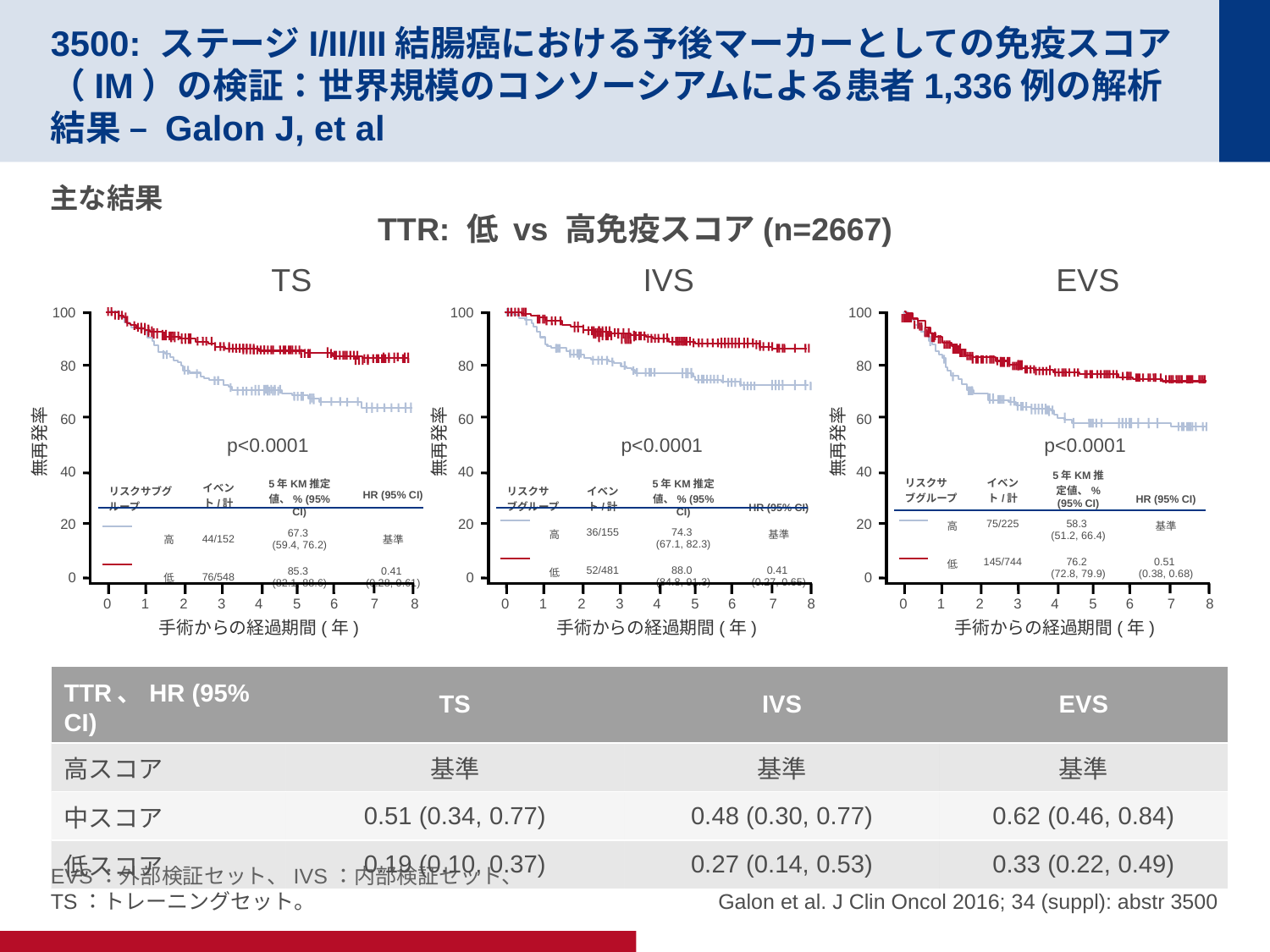

# 3500: ステージI/II/III結腸癌における予後マーカーとしての免疫スコア（IM）の検証：世界規模のコンソーシアムによる患者1,336例の解析結果 – Galon J, et al
主な結果

TTR: 低 vs 高免疫スコア(n=2667)
TS
p<0.0001
IVS
EVS
100

80
60
無再発率
40
20
0
0
1
2
3
4
5
6
7
8
手術からの経過期間(年)
100

80
60
無再発率
40
20
0
0
1
2
3
4
5
6
7
8
手術からの経過期間(年)
100

80
60
無再発率
40
20
0
0
1
2
3
4
5
6
7
8
手術からの経過期間(年)

p<0.0001
p<0.0001
| リスクサブグループ | イベント/計 | 5年KM推定値、% (95% CI) | HR (95% CI) |
| --- | --- | --- | --- |
| 高 | 75/225 | 58.3 (51.2, 66.4) | 基準 |
| 低 | 145/744 | 76.2 (72.8, 79.9) | 0.51 (0.38, 0.68) |
| リスクサブグループ | イベント/計 | 5年KM推定値、% (95% CI) | HR (95% CI) |
| --- | --- | --- | --- |
| 高 | 44/152 | 67.3 (59.4, 76.2) | 基準 |
| 低 | 76/548 | 85.3 (82.1, 88.6) | 0.41 (0.28, 0.61) |
| リスクサブグループ | イベント/計 | 5年KM推定値、% (95% CI) | HR (95% CI) |
| --- | --- | --- | --- |
| 高 | 36/155 | 74.3 (67.1, 82.3) | 基準 |
| 低 | 52/481 | 88.0 (84.8, 91.3) | 0.41 (0.27, 0.65) |
| TTR、HR (95% CI) | TS | IVS | EVS |
| --- | --- | --- | --- |
| 高スコア | 基準 | 基準 | 基準 |
| 中スコア | 0.51 (0.34, 0.77) | 0.48 (0.30, 0.77) | 0.62 (0.46, 0.84) |
| 低スコア | 0.19 (0.10, 0.37) | 0.27 (0.14, 0.53) | 0.33 (0.22, 0.49) |
 Galon et al. J Clin Oncol 2016; 34 (suppl): abstr 3500
EVS：外部検証セット、IVS：内部検証セット、
TS：トレーニングセット。